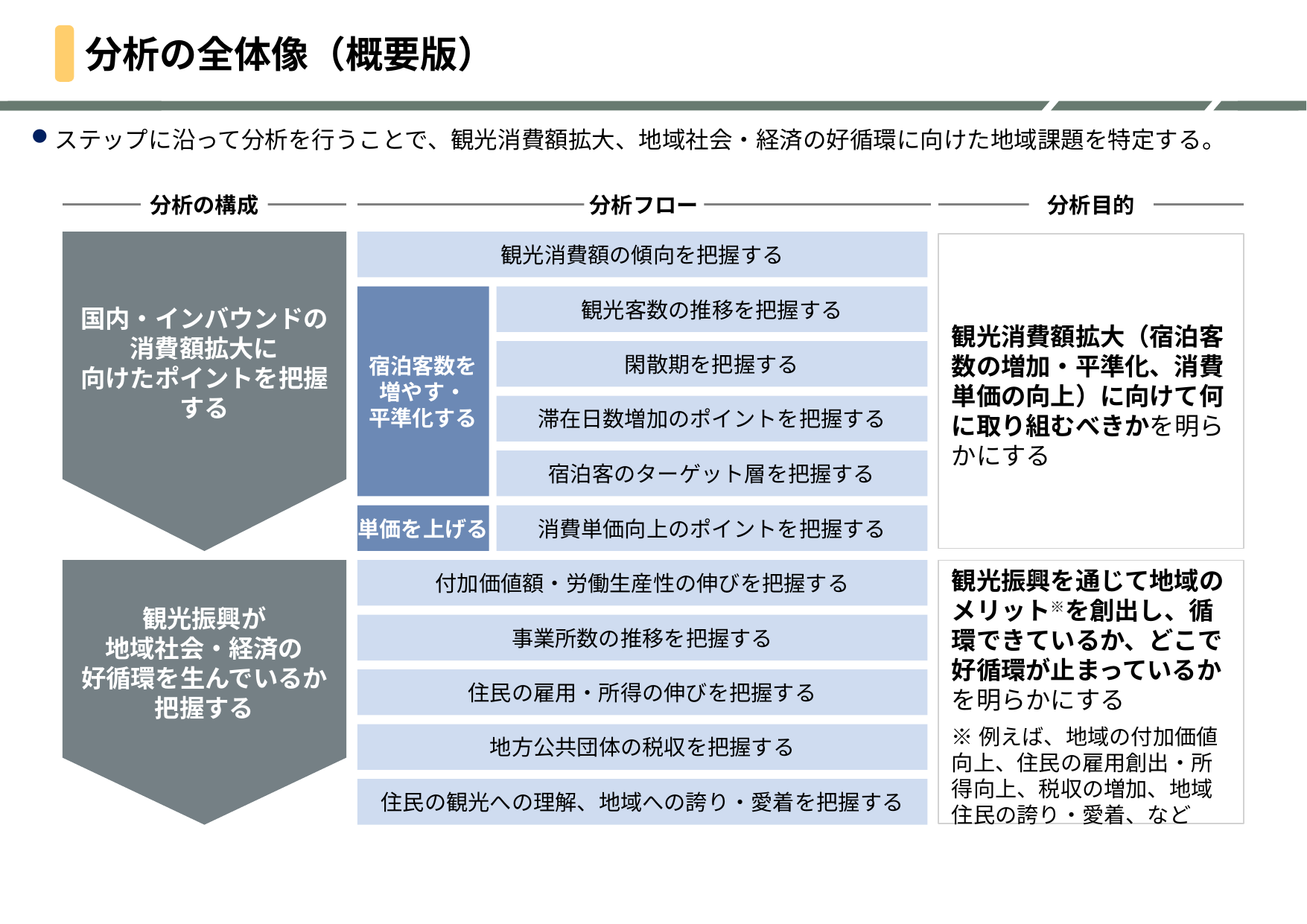

# 分析の全体像（概要版）
ステップに沿って分析を行うことで、観光消費額拡大、地域社会・経済の好循環に向けた地域課題を特定する。
分析の構成
分析フロー
分析目的
観光消費額の傾向を把握する

国内・インバウンドの
消費額拡大に
向けたポイントを把握する
観光消費額拡大（宿泊客数の増加・平準化、消費単価の向上）に向けて何に取り組むべきかを明らかにする
宿泊客数を
増やす・
平準化する
観光客数の推移を把握する
閑散期を把握する
滞在日数増加のポイントを把握する
宿泊客のターゲット層を把握する
単価を上げる
消費単価向上のポイントを把握する

観光振興が
地域社会・経済の
好循環を生んでいるか
把握する
付加価値額・労働生産性の伸びを把握する
観光振興を通じて地域の
メリット※を創出し、循環できているか、どこで好循環が止まっているかを明らかにする
※例えば、地域の付加価値向上、住民の雇用創出・所得向上、税収の増加、地域住民の誇り・愛着、など
事業所数の推移を把握する
住民の雇用・所得の伸びを把握する
地方公共団体の税収を把握する
住民の観光への理解、地域への誇り・愛着を把握する